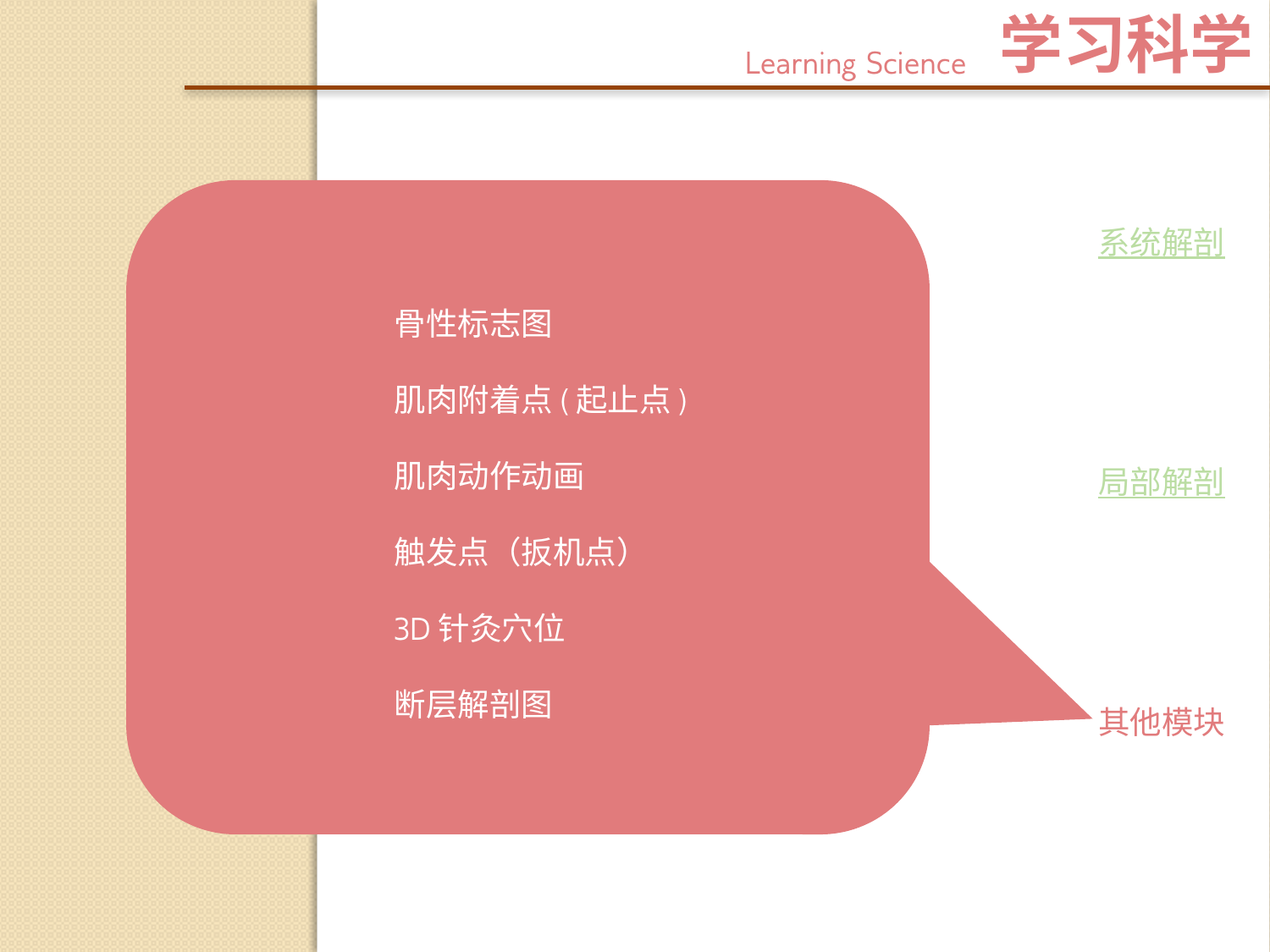

学习科学
Learning Science

系统解剖
骨性标志图
肌肉附着点(起止点)
肌肉动作动画
触发点（扳机点）
3D针灸穴位
断层解剖图
局部解剖
其他模块